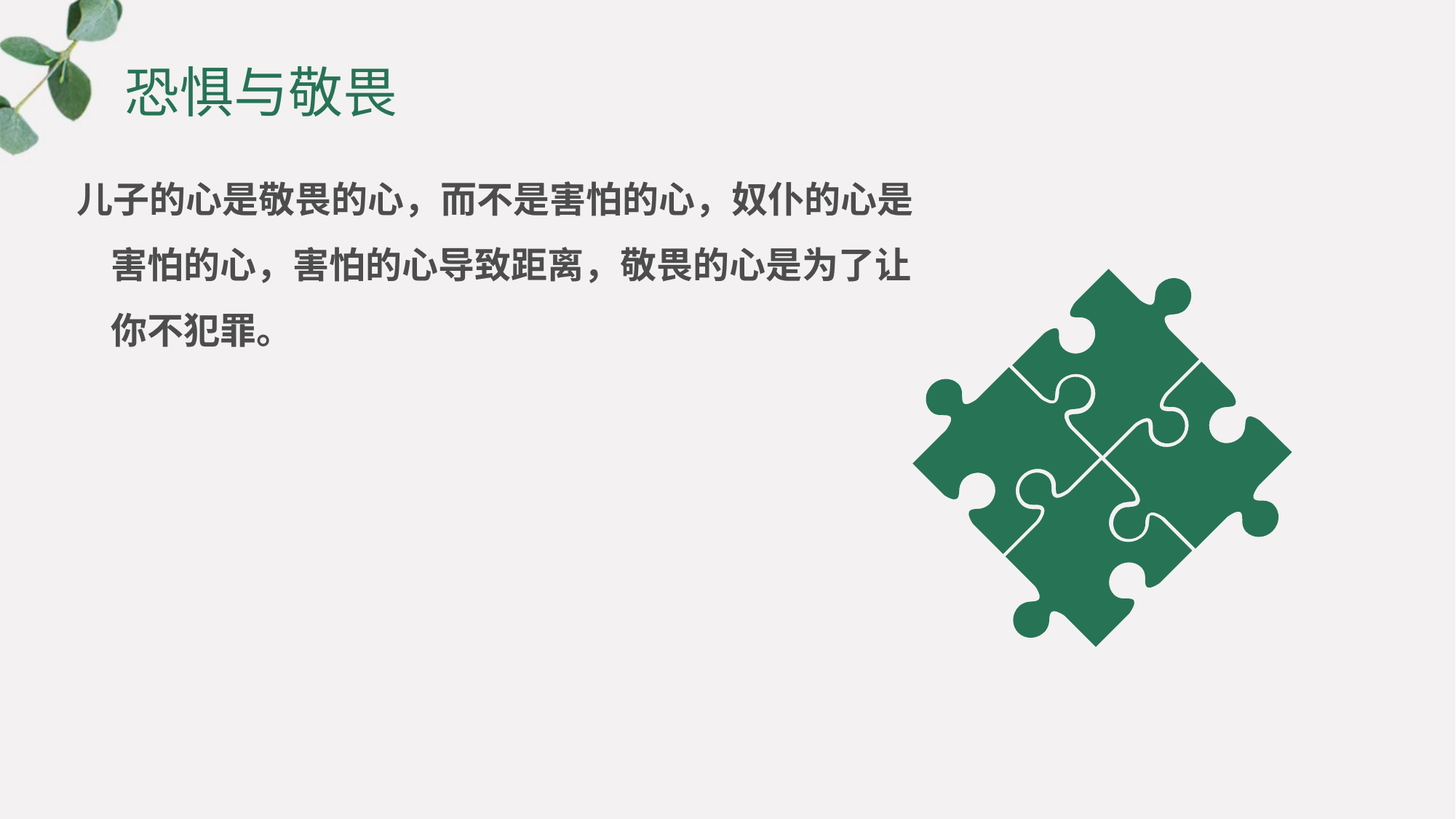

# 恐惧与敬畏

儿子的心是敬畏的心，而不是害怕的心，奴仆的心是害怕的心，害怕的心导致距离，敬畏的心是为了让你不犯罪。